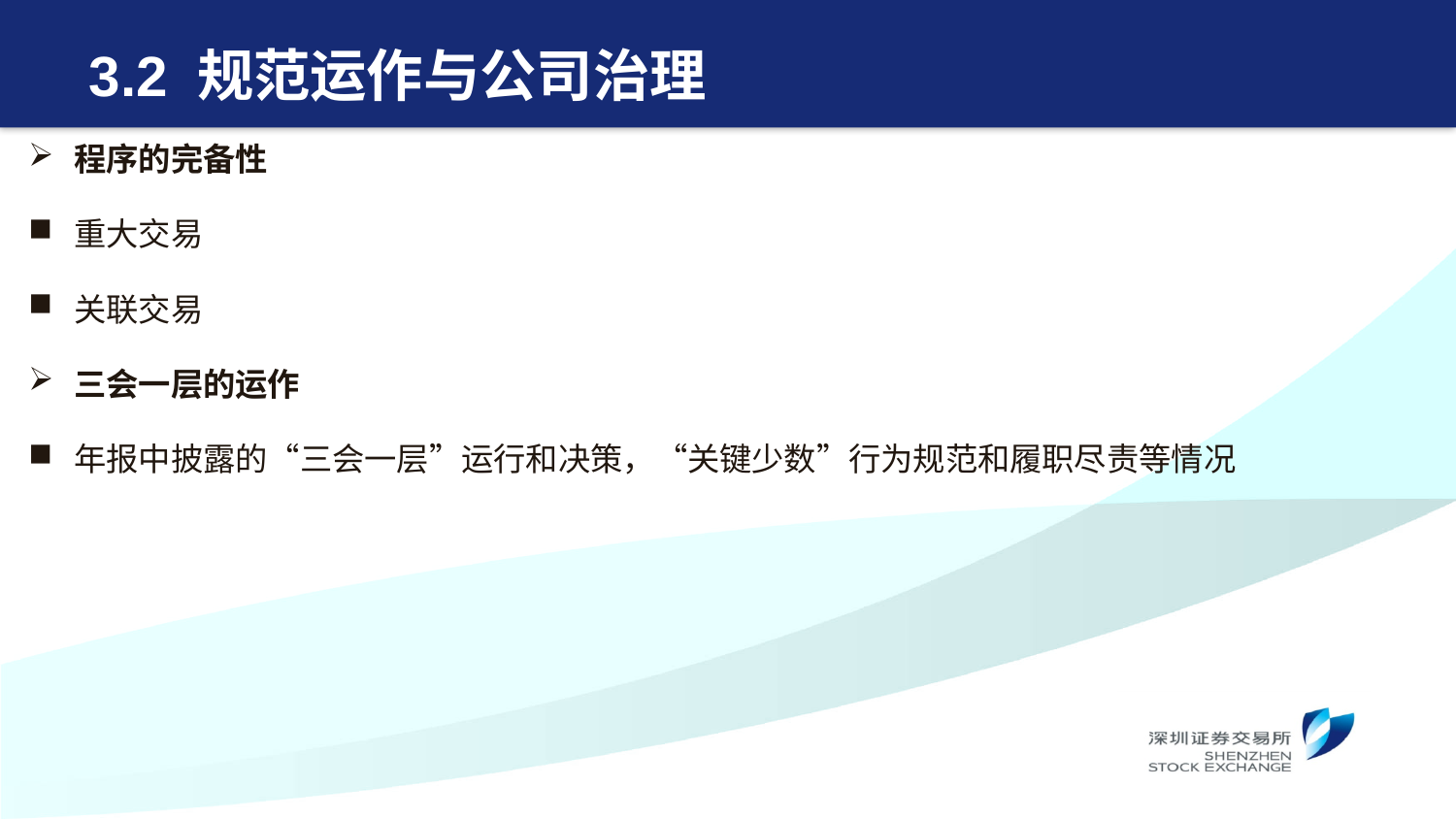

# 3.2 规范运作与公司治理
程序的完备性
重大交易
关联交易
三会一层的运作
年报中披露的“三会一层”运行和决策，“关键少数”行为规范和履职尽责等情况